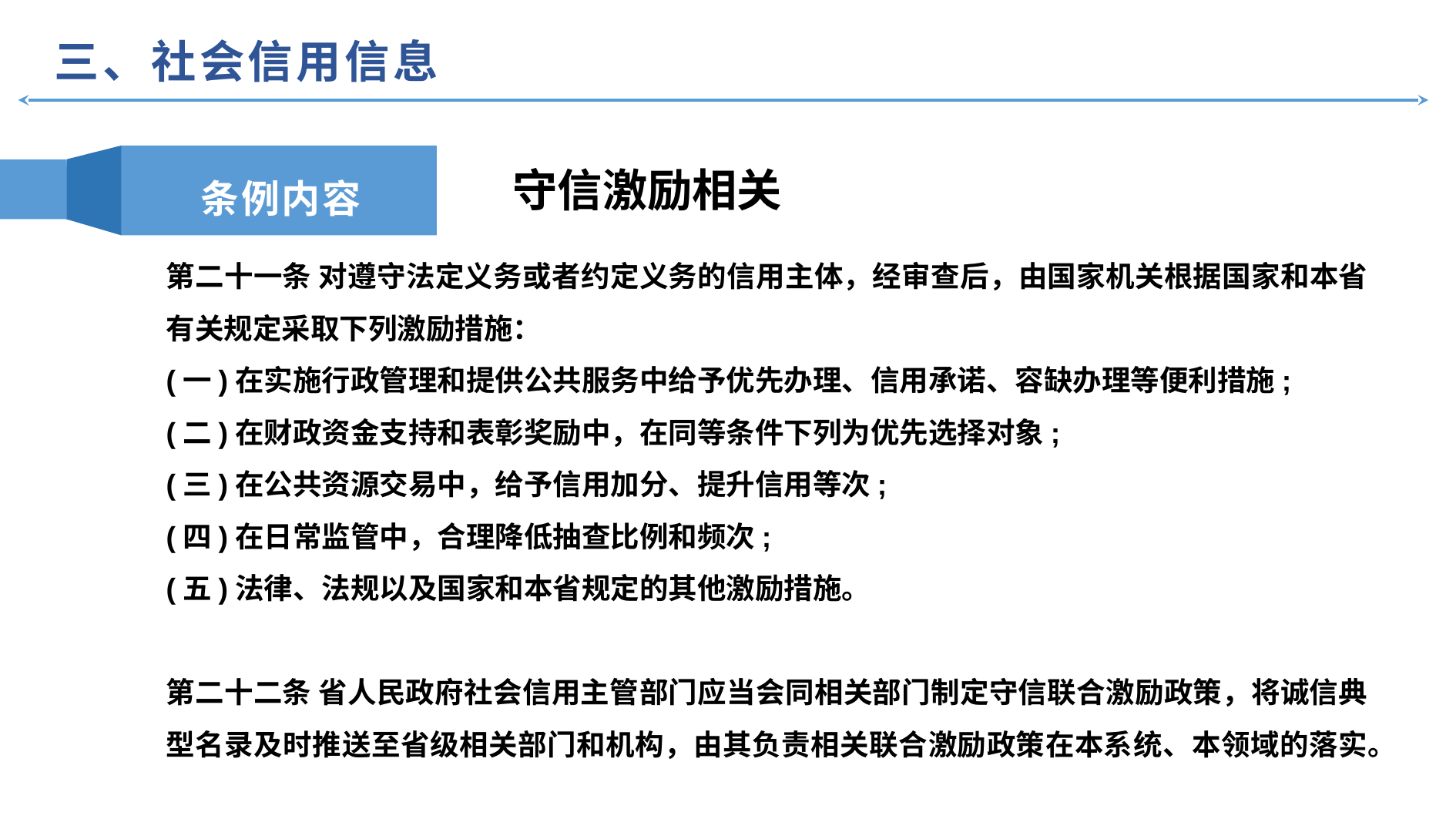

三、社会信用信息

条例内容
守信激励相关
第二十一条 对遵守法定义务或者约定义务的信用主体，经审查后，由国家机关根据国家和本省有关规定采取下列激励措施：
(一)在实施行政管理和提供公共服务中给予优先办理、信用承诺、容缺办理等便利措施;
(二)在财政资金支持和表彰奖励中，在同等条件下列为优先选择对象;
(三)在公共资源交易中，给予信用加分、提升信用等次;
(四)在日常监管中，合理降低抽查比例和频次;
(五)法律、法规以及国家和本省规定的其他激励措施。

第二十二条 省人民政府社会信用主管部门应当会同相关部门制定守信联合激励政策，将诚信典型名录及时推送至省级相关部门和机构，由其负责相关联合激励政策在本系统、本领域的落实。